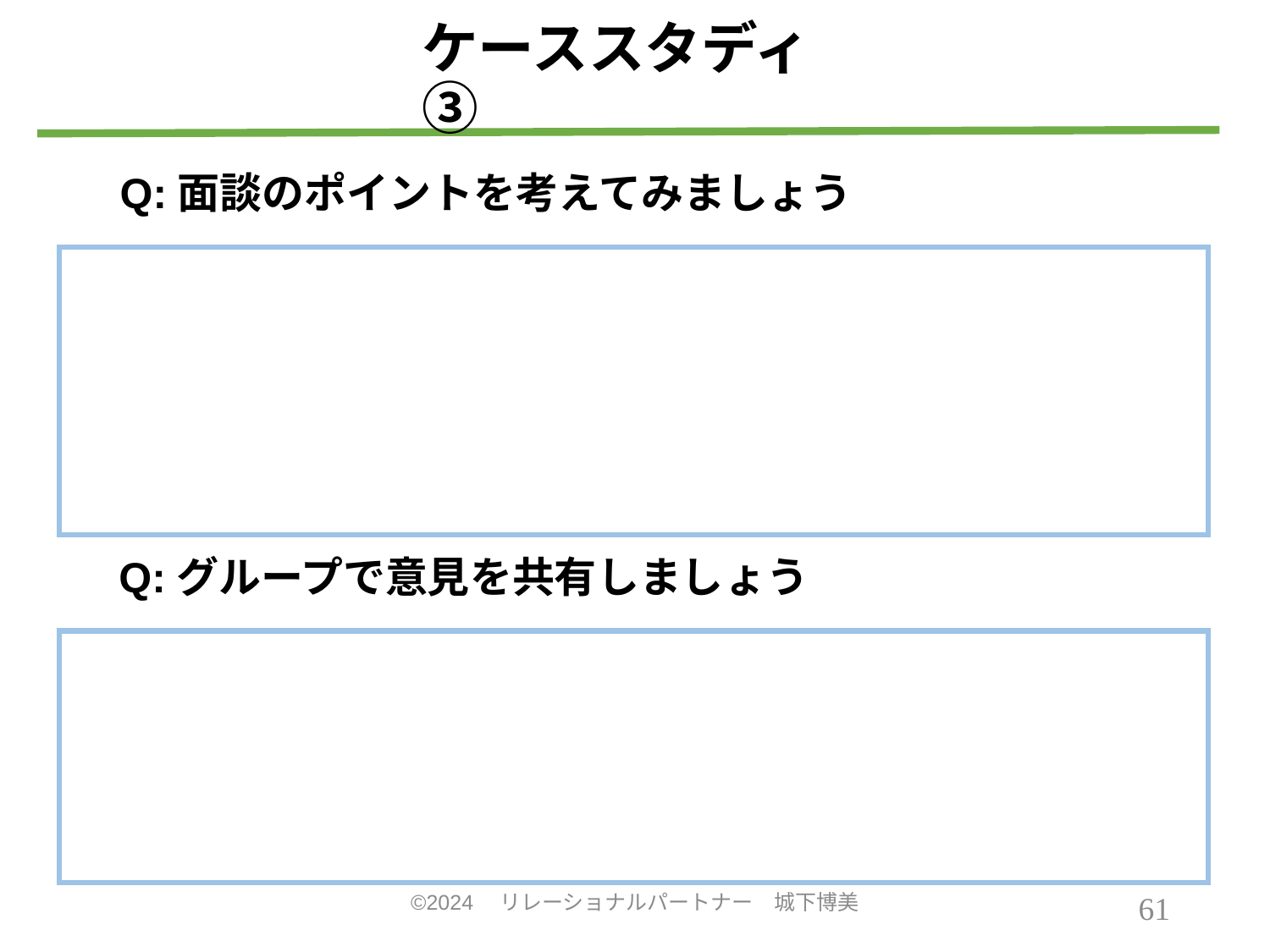

# ケーススタディ③
Q:面談のポイントを考えてみましょう

Q:グループで意見を共有しましょう

©2024　リレーショナルパートナー　城下博美
61